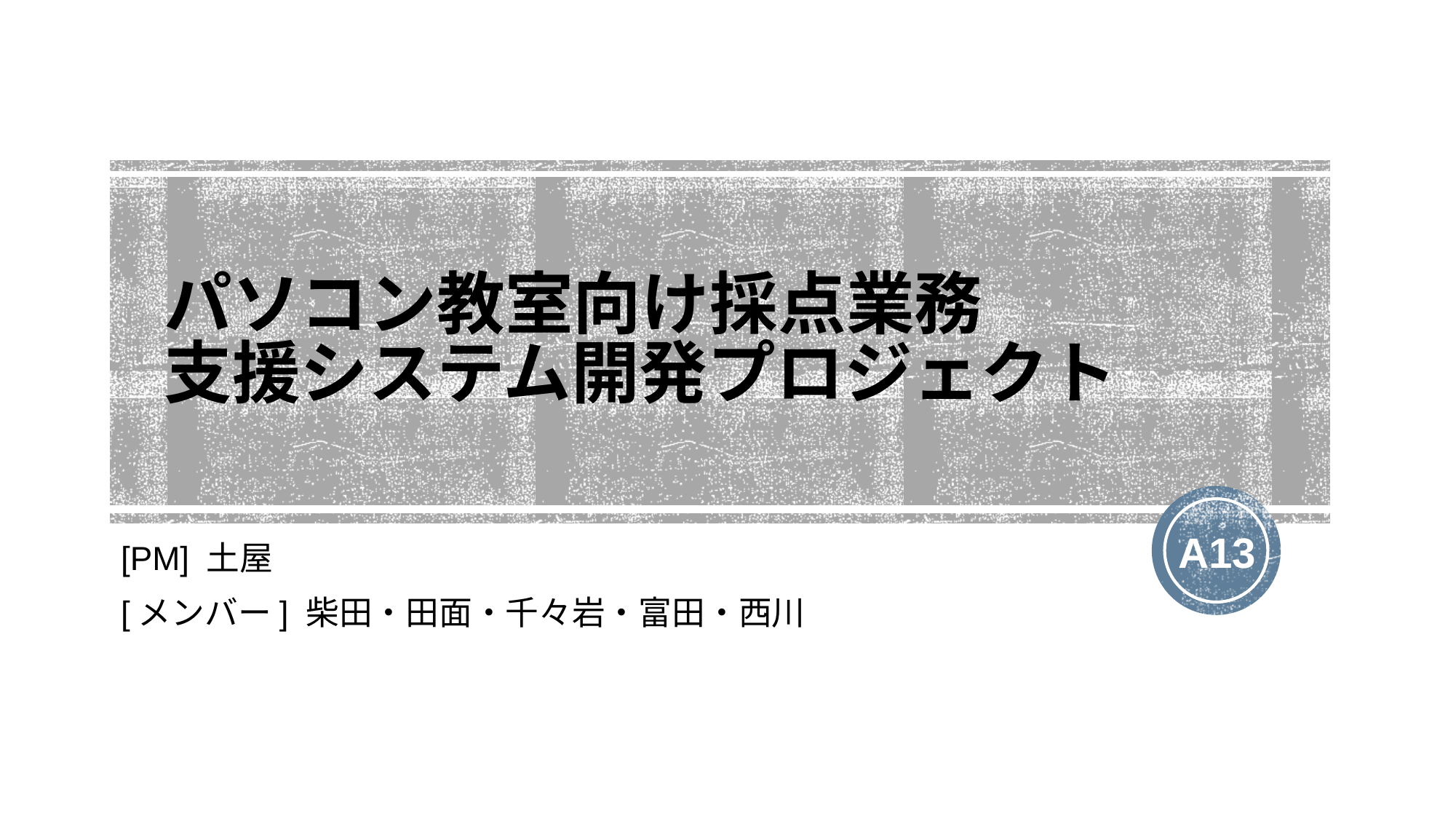

# パソコン教室向け採点業務
支援システム開発プロジェクト
[PM] 土屋
[メンバー] 柴田・田面・千々岩・富田・西川
A13